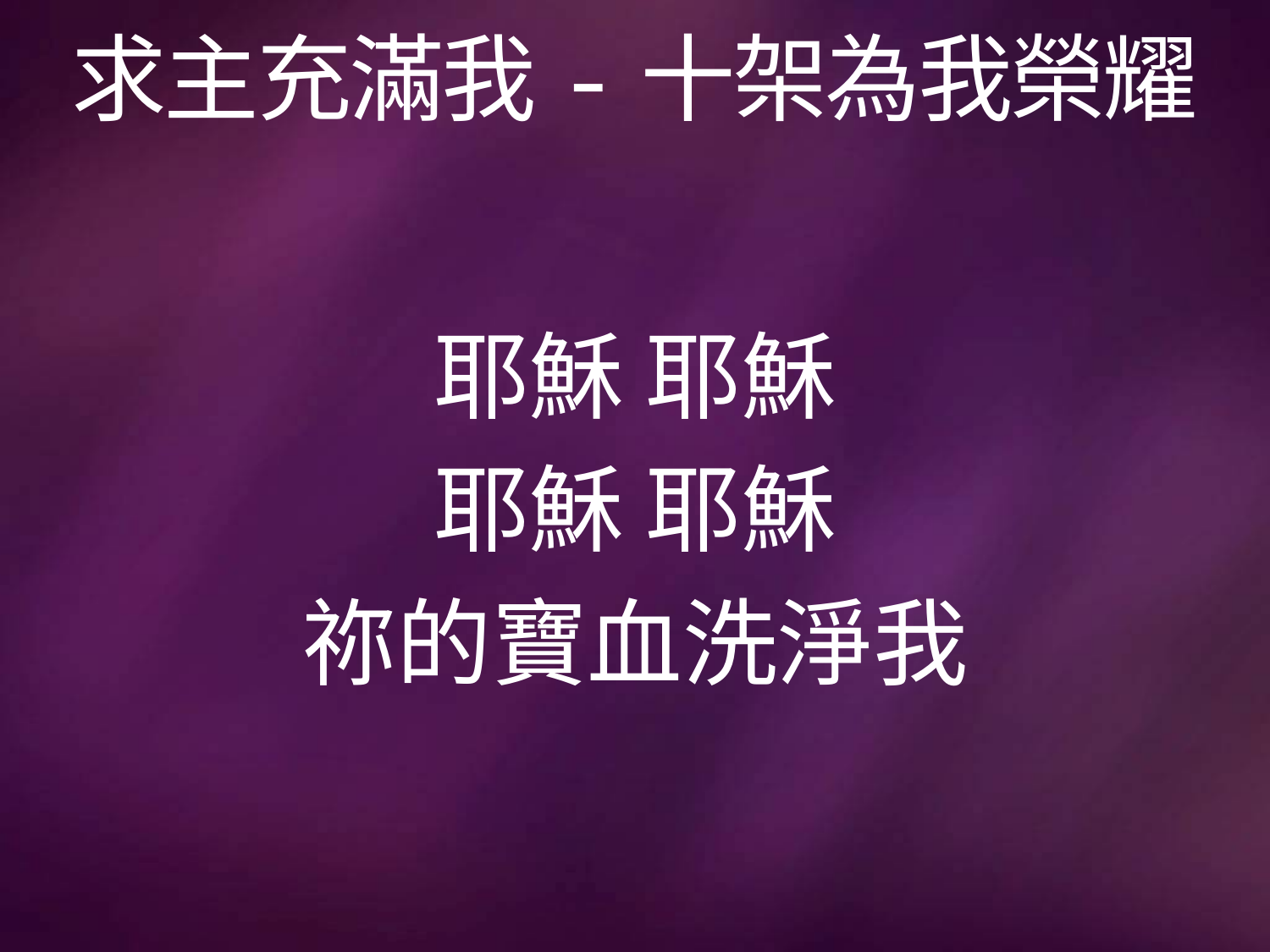

# 求主充滿我-十架為我榮耀
耶穌 耶穌
耶穌 耶穌
祢的寶血洗淨我